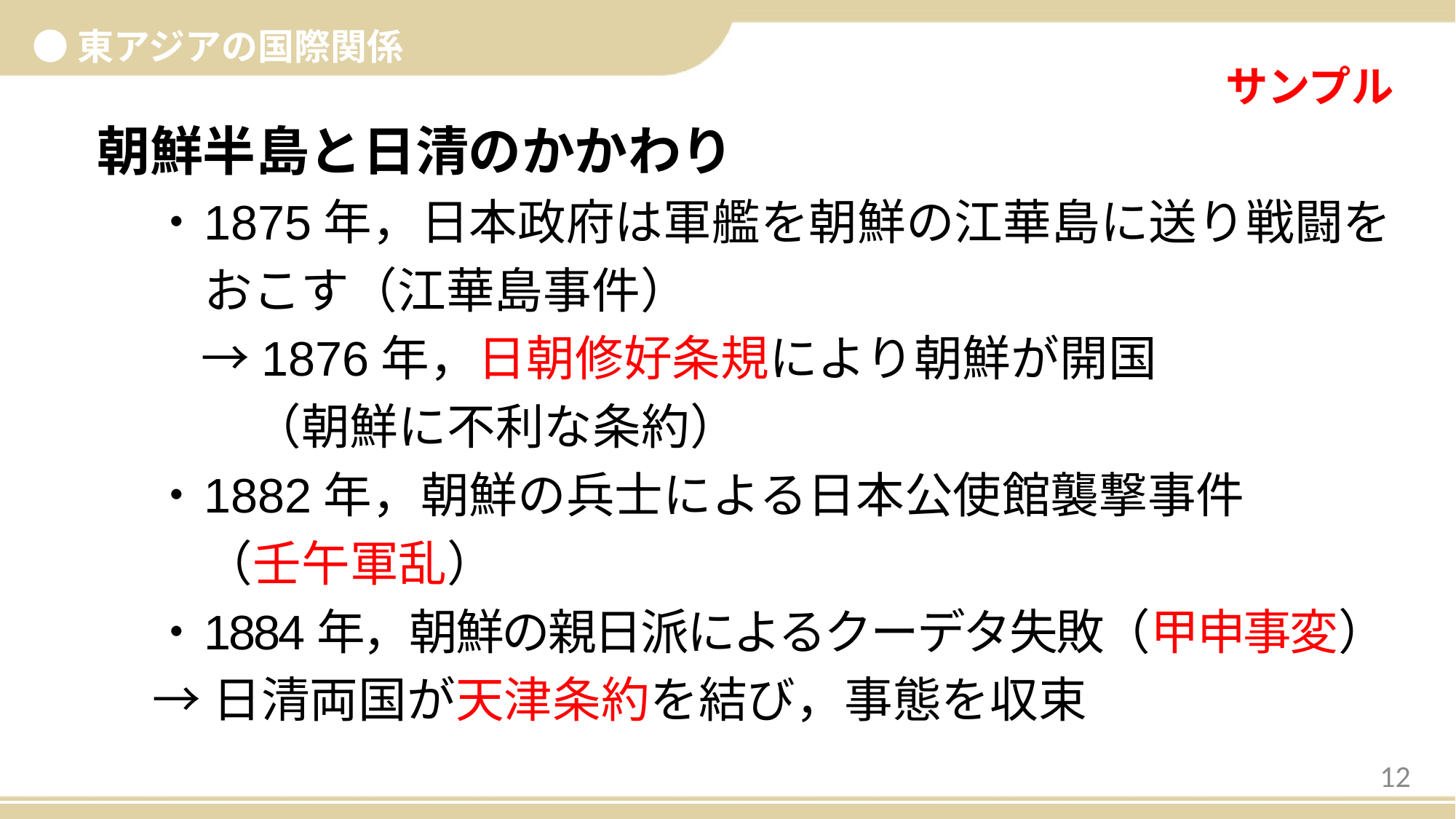

●東アジアの国際関係
朝鮮半島と日清のかかわり
・	1875年，日本政府は軍艦を朝鮮の江華島に送り戦闘をおこす（江華島事件）
　→1876年，日朝修好条規により朝鮮が開国
	　（朝鮮に不利な条約）
・	1882年，朝鮮の兵士による日本公使館襲撃事件
	（壬午軍乱）
・	1884年，朝鮮の親日派によるクーデタ失敗（甲申事変）
→日清両国が天津条約を結び，事態を収束